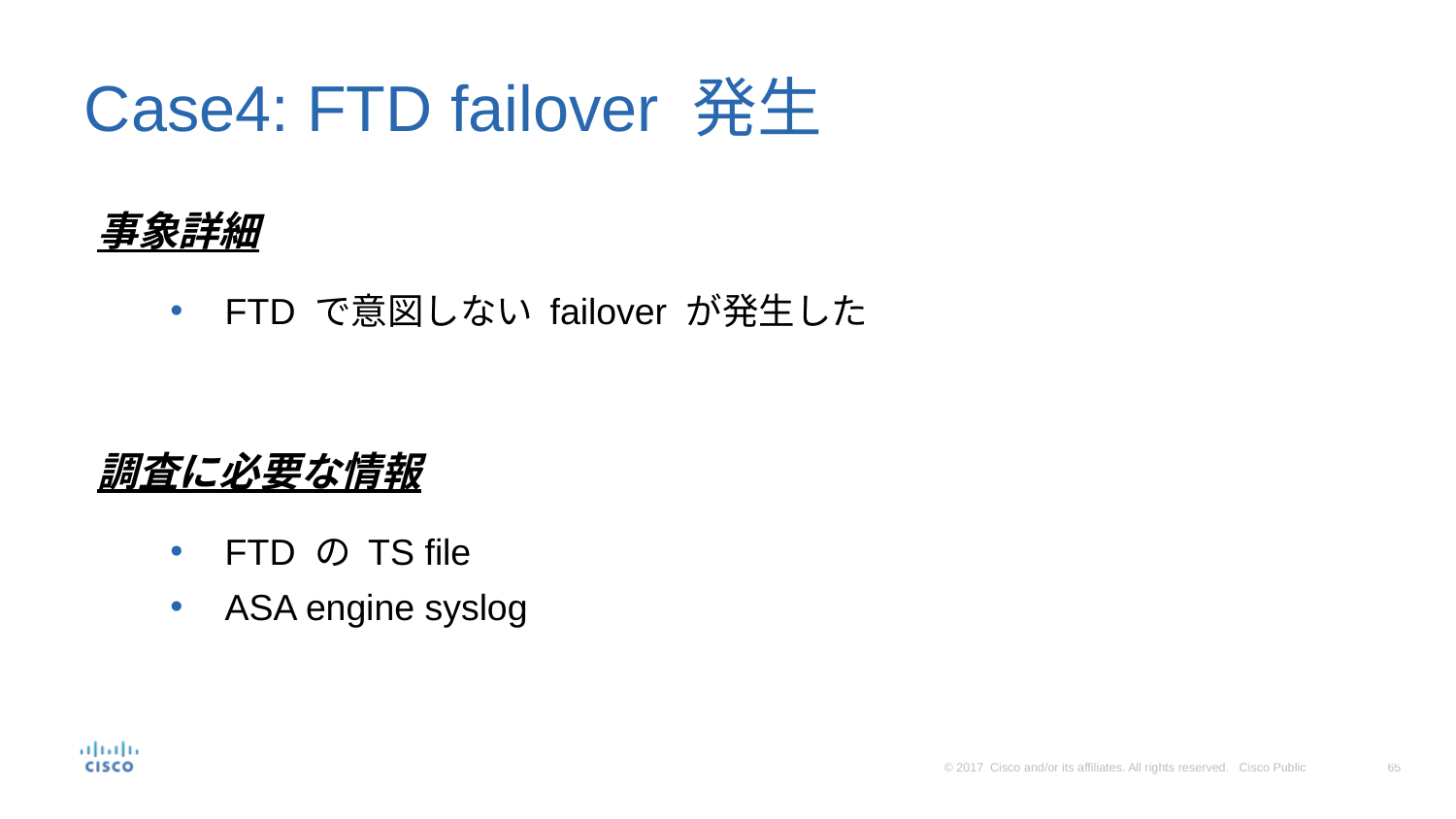

# Case4: FTD failover 発生
事象詳細
FTD で意図しない failover が発生した

調査に必要な情報
FTD の TS file
ASA engine syslog